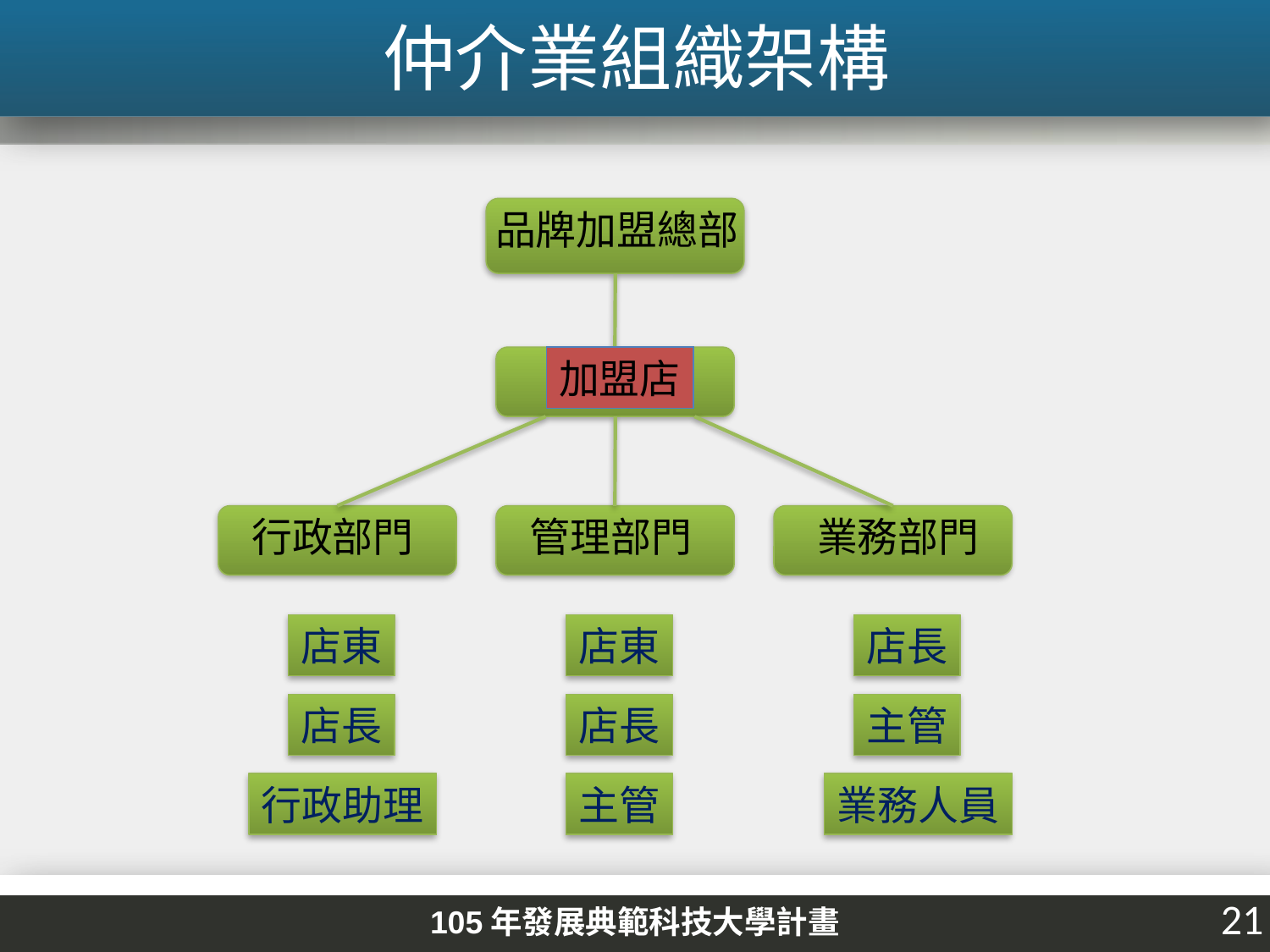

仲介業組織架構

品牌加盟總部

加盟店

行政部門
管理部門
業務部門

店東
店長
行政助理
店東
店長
主管
店長
主管
業務人員